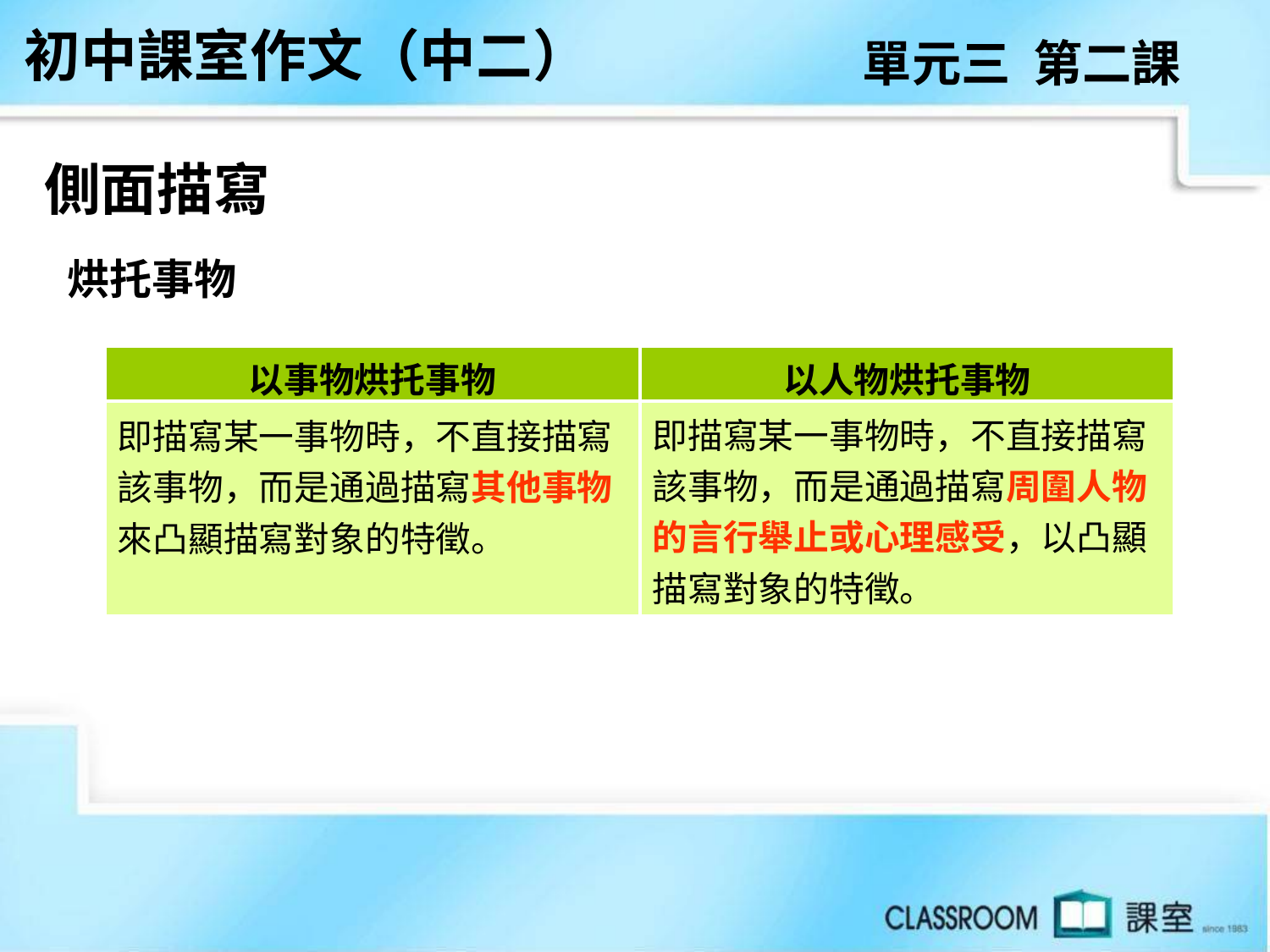

初中課室作文（中二）
單元三  第二課
側面描寫
烘托事物
| 以事物烘托事物 | 以人物烘托事物 |
| --- | --- |
| 即描寫某一事物時，不直接描寫該事物，而是通過描寫其他事物來凸顯描寫對象的特徵。 | 即描寫某一事物時，不直接描寫該事物，而是通過描寫周圍人物的言行舉止或心理感受，以凸顯描寫對象的特徵。 |